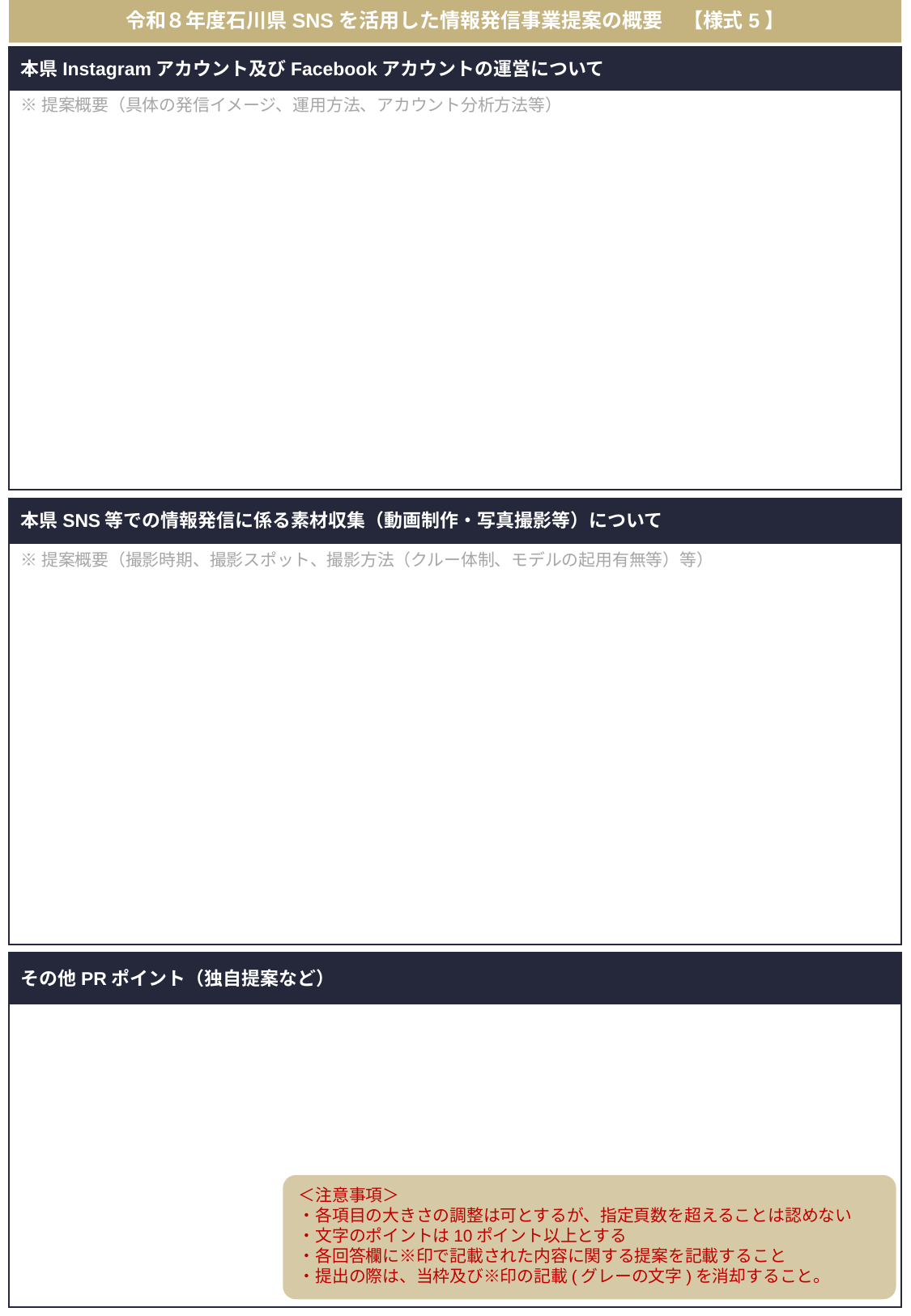

# 令和８年度石川県SNSを活用した情報発信事業提案の概要　【様式5】
本県Instagramアカウント及びFacebookアカウントの運営について
※提案概要（具体の発信イメージ、運用方法、アカウント分析方法等）
本県SNS等での情報発信に係る素材収集（動画制作・写真撮影等）について
※提案概要（撮影時期、撮影スポット、撮影方法（クルー体制、モデルの起用有無等）等）
その他PRポイント（独自提案など）

＜注意事項＞
・各項目の大きさの調整は可とするが、指定頁数を超えることは認めない
・文字のポイントは10ポイント以上とする
・各回答欄に※印で記載された内容に関する提案を記載すること
・提出の際は、当枠及び※印の記載(グレーの文字)を消却すること。